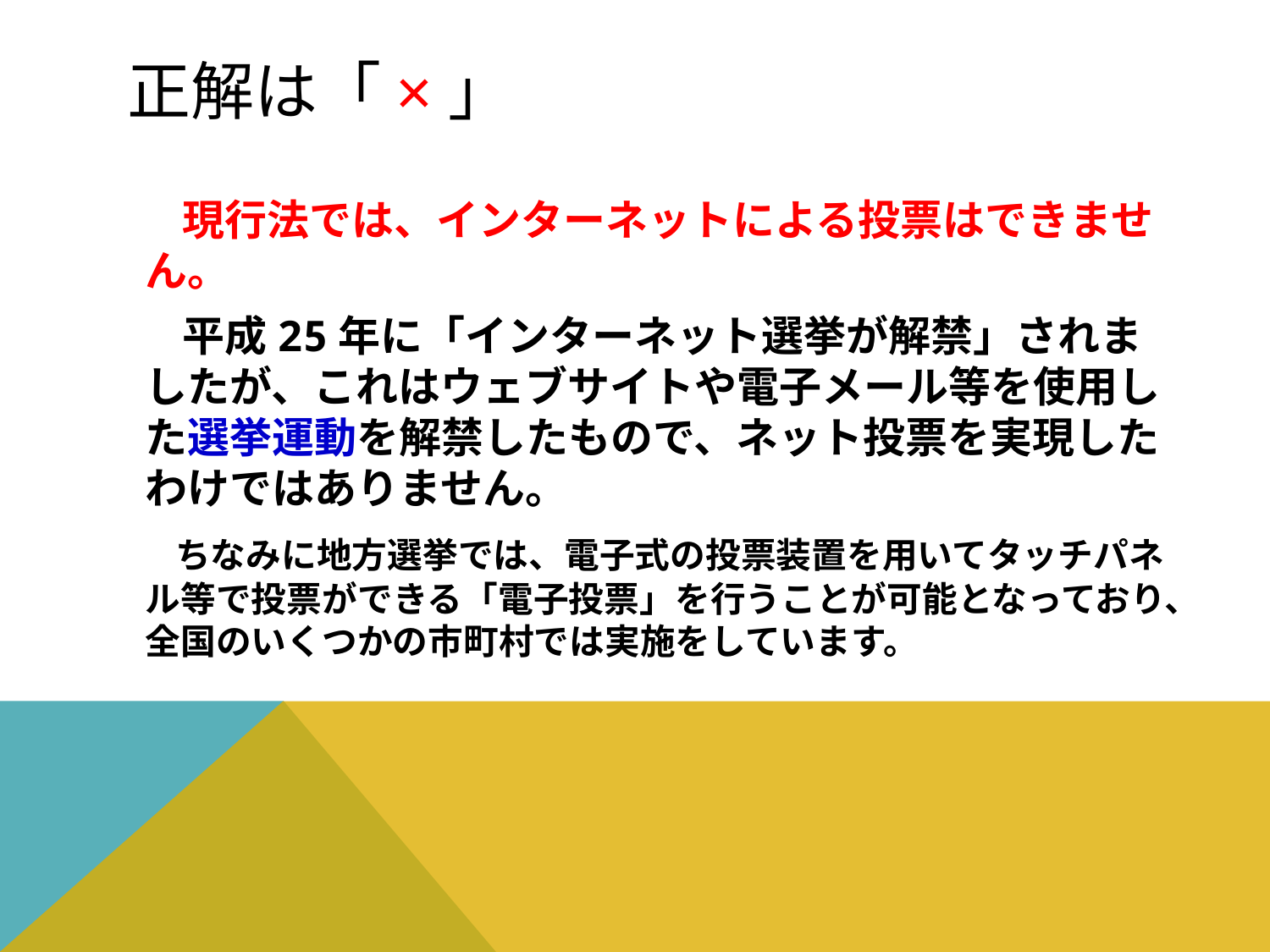

# 正解は「×」
　　現行法では、インターネットによる投票はできません。
　　平成25年に「インターネット選挙が解禁」されましたが、これはウェブサイトや電子メール等を使用した選挙運動を解禁したもので、ネット投票を実現したわけではありません。
　　ちなみに地方選挙では、電子式の投票装置を用いてタッチパネル等で投票ができる「電子投票」を行うことが可能となっており、全国のいくつかの市町村では実施をしています。